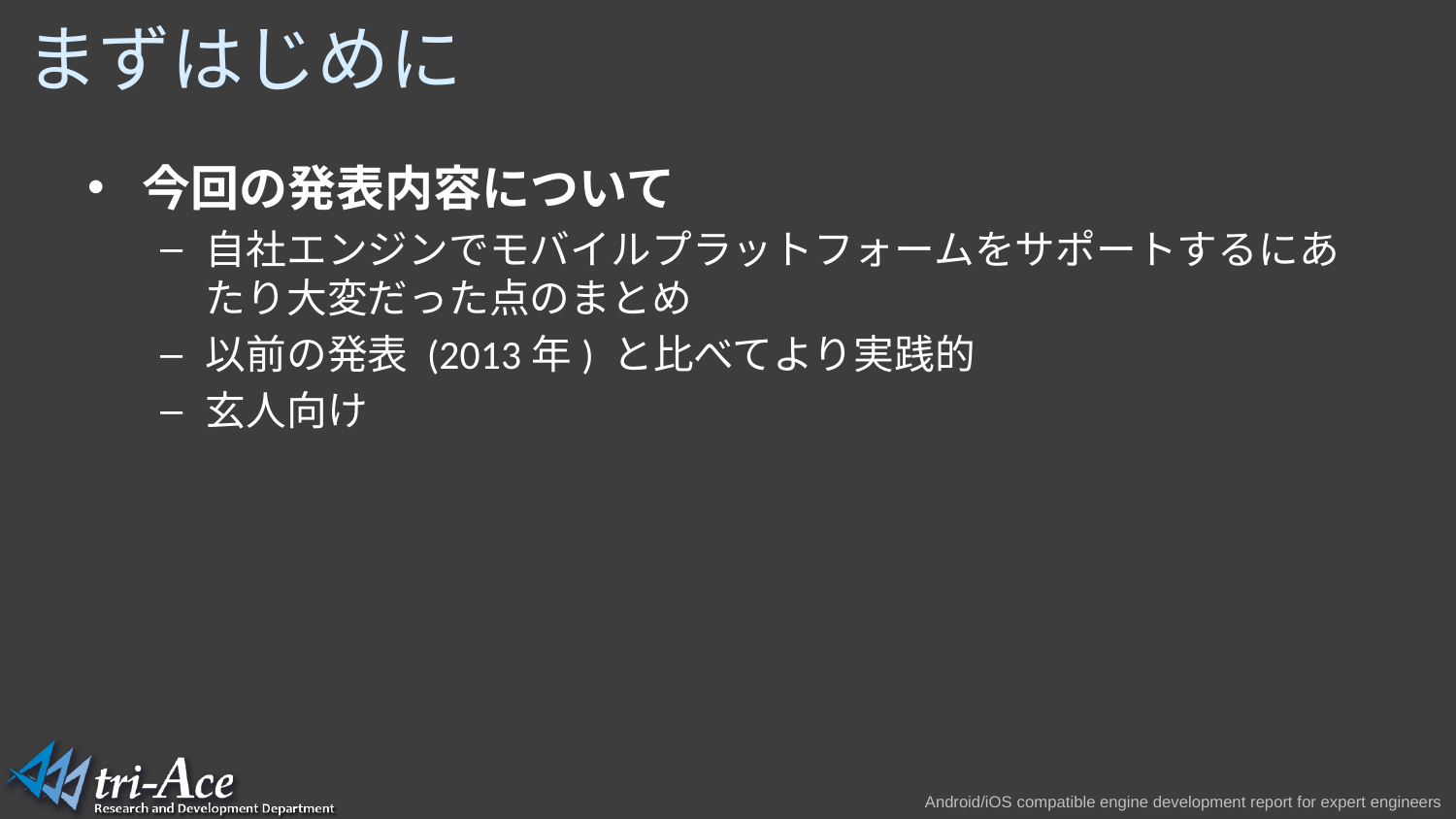

# まずはじめに
今回の発表内容について
自社エンジンでモバイルプラットフォームをサポートするにあたり大変だった点のまとめ
以前の発表 (2013年) と比べてより実践的
玄人向け